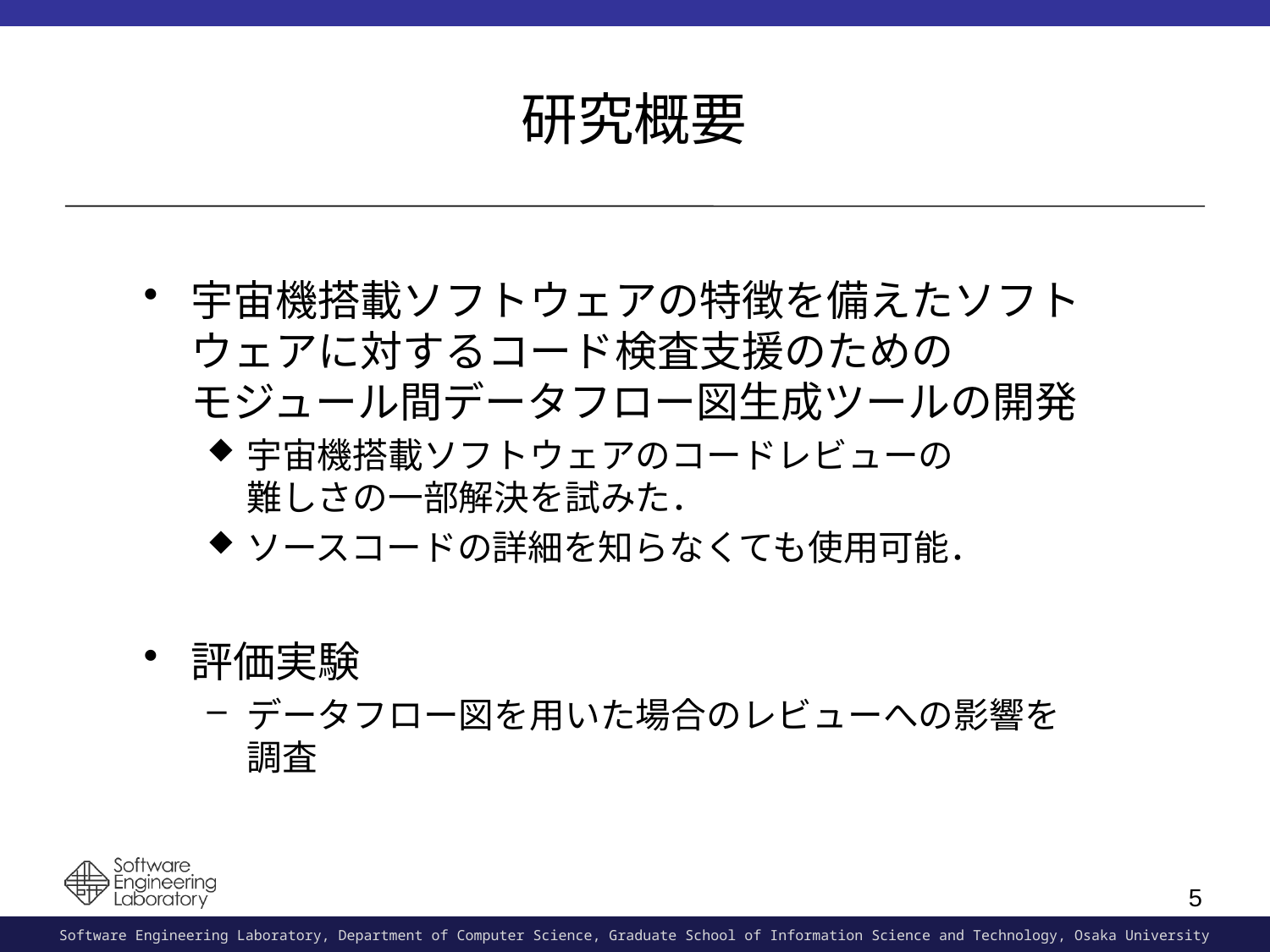

# 研究概要
宇宙機搭載ソフトウェアの特徴を備えたソフトウェアに対するコード検査支援のための
モジュール間データフロー図生成ツールの開発
宇宙機搭載ソフトウェアのコードレビューの
難しさの一部解決を試みた．
ソースコードの詳細を知らなくても使用可能．

評価実験
データフロー図を用いた場合のレビューへの影響を
調査
5